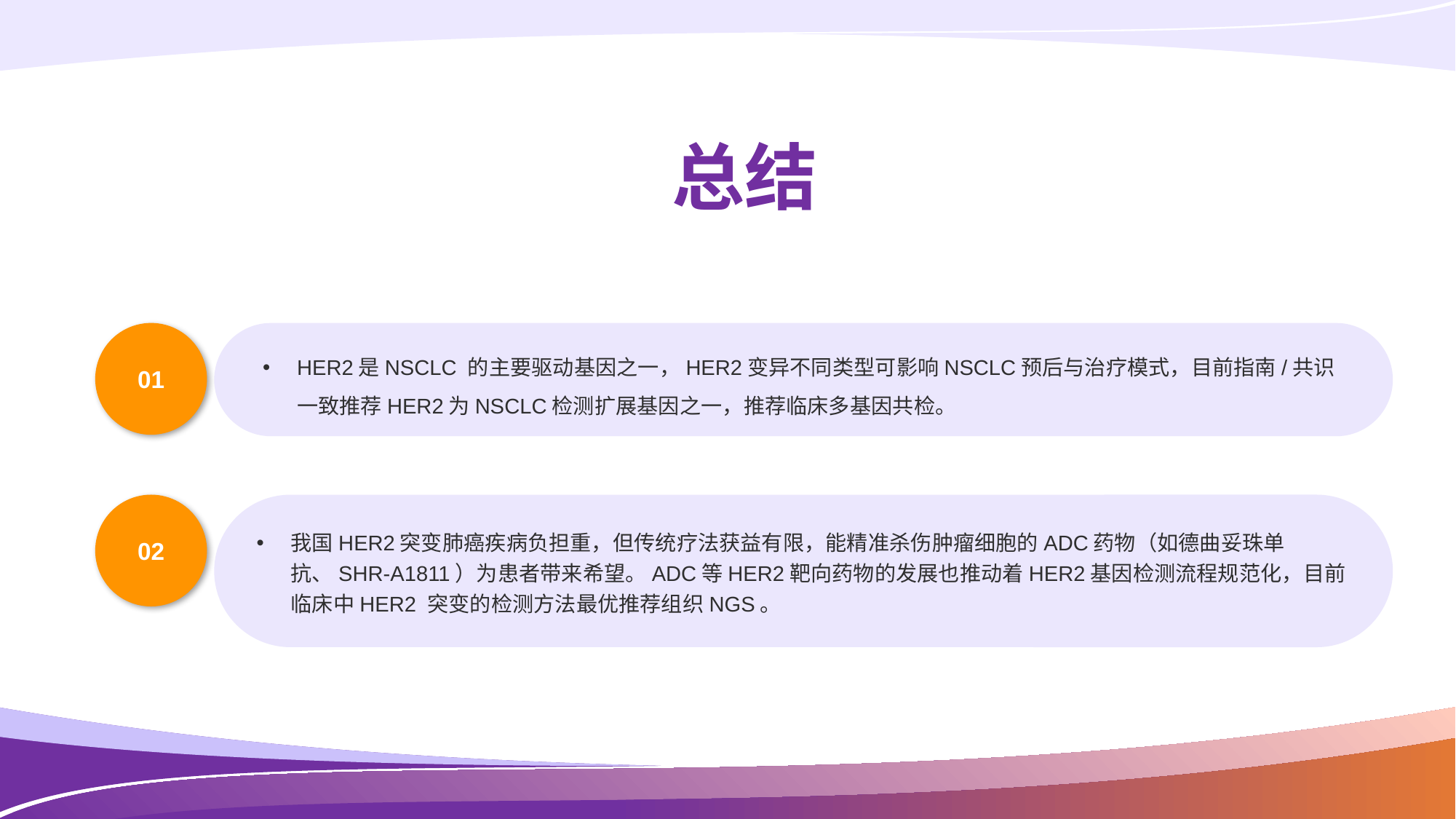

总结

HER2是NSCLC 的主要驱动基因之一，HER2变异不同类型可影响NSCLC预后与治疗模式，目前指南/共识一致推荐HER2为NSCLC检测扩展基因之一，推荐临床多基因共检。
01
02
我国HER2突变肺癌疾病负担重，但传统疗法获益有限，能精准杀伤肿瘤细胞的ADC药物（如德曲妥珠单抗、SHR-A1811）为患者带来希望。ADC等HER2靶向药物的发展也推动着HER2基因检测流程规范化，目前临床中HER2 突变的检测方法最优推荐组织NGS。